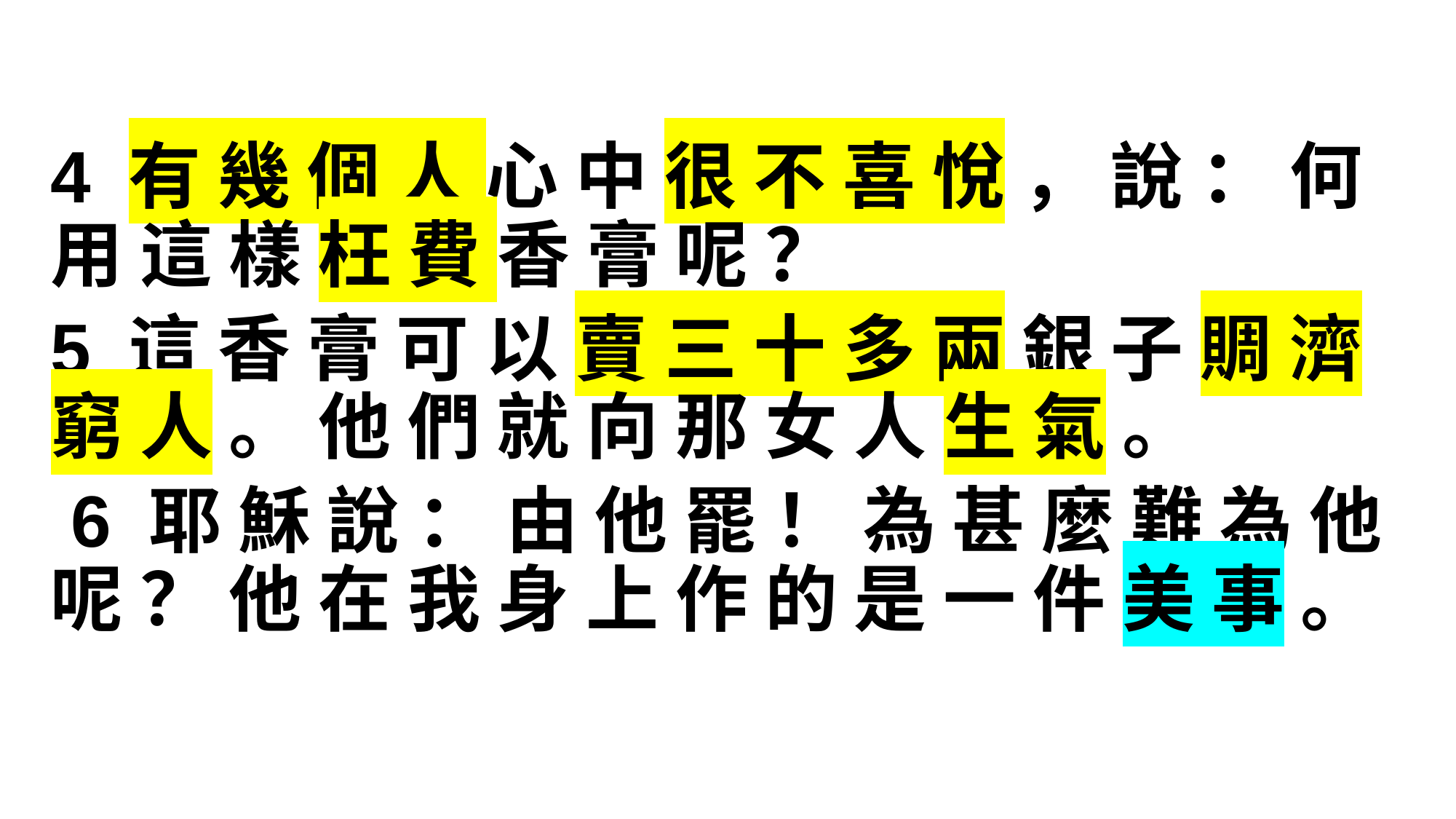

#
4 有 幾 個 人 心 中 很 不 喜 悅 ， 說 ： 何 用 這 樣 枉 費 香 膏 呢 ？
5 這 香 膏 可 以 賣 三 十 多 兩 銀 子 賙 濟 窮 人 。 他 們 就 向 那 女 人 生 氣 。
 6 耶 穌 說 ： 由 他 罷 ！ 為 甚 麼 難 為 他 呢 ？ 他 在 我 身 上 作 的 是 一 件 美 事 。